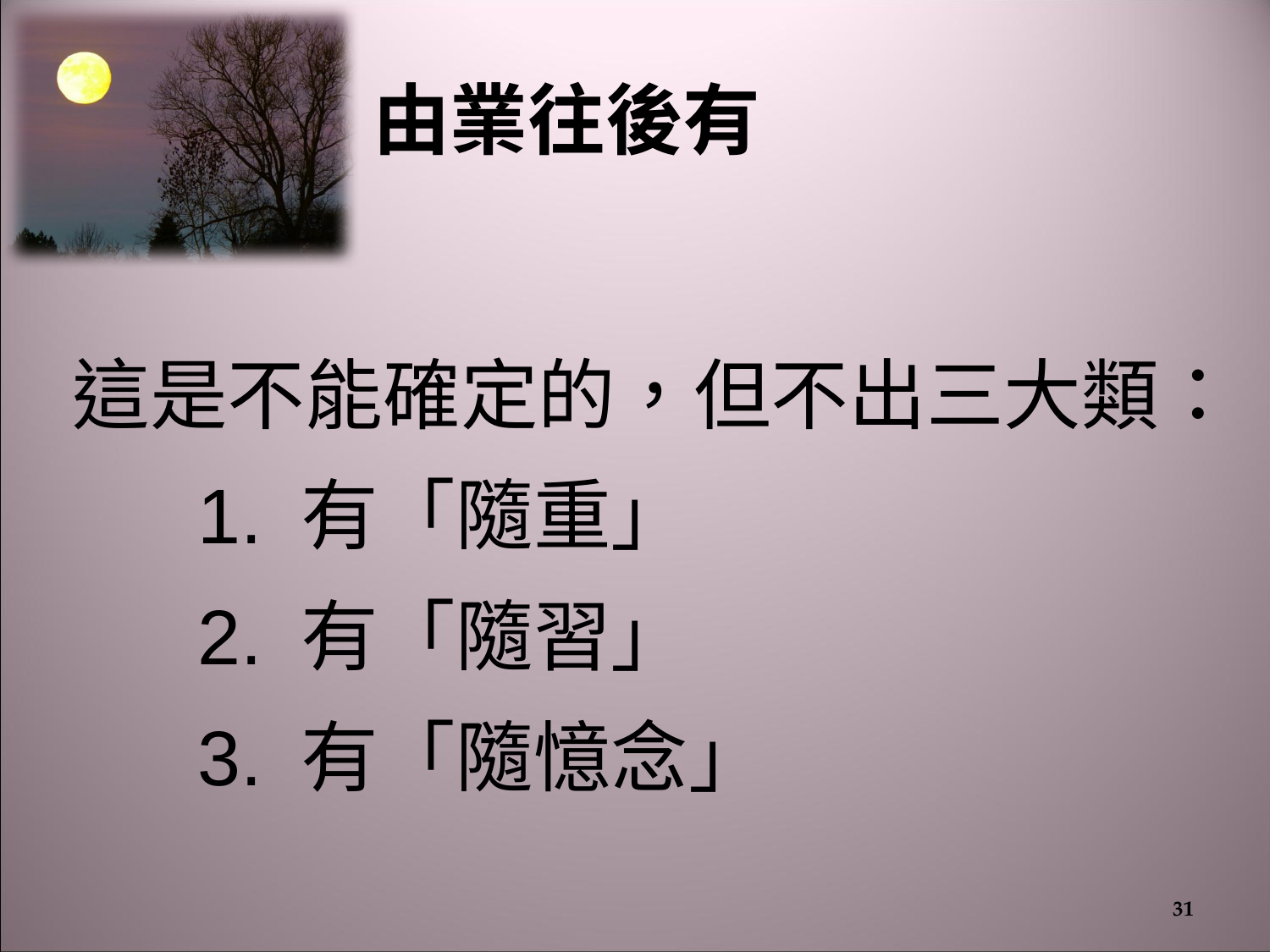

# 由業往後有
這是不能確定的，但不出三大類：
有「隨重」
有「隨習」
有「隨憶念」

31